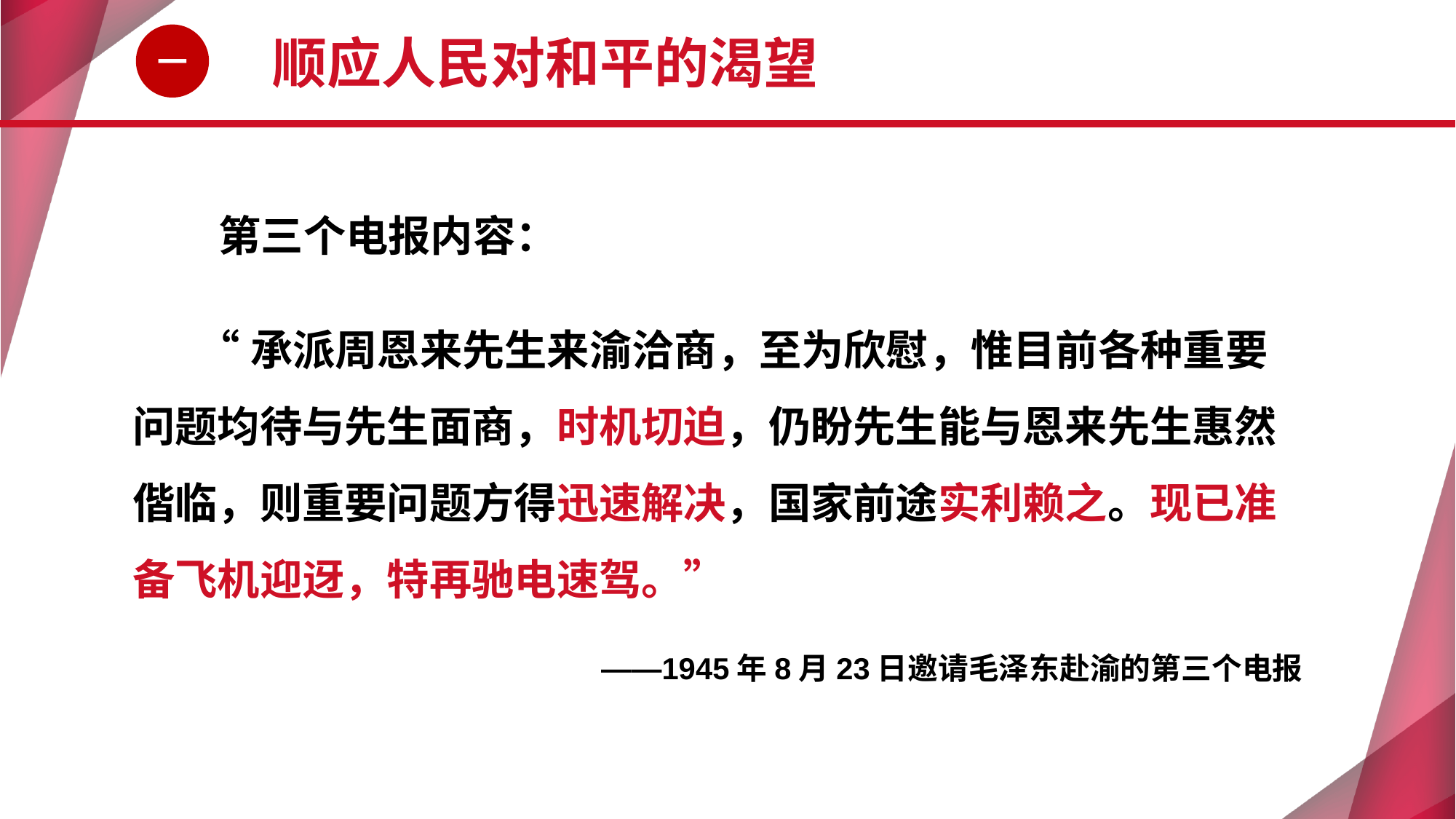

一
顺应人民对和平的渴望
第三个电报内容：
           “承派周恩来先生来渝洽商，至为欣慰，惟目前各种重要问题均待与先生面商，时机切迫，仍盼先生能与恩来先生惠然偕临，则重要问题方得迅速解决，国家前途实利赖之。现已准备飞机迎迓，特再驰电速驾。”
       ——1945年8月23日邀请毛泽东赴渝的第三个电报